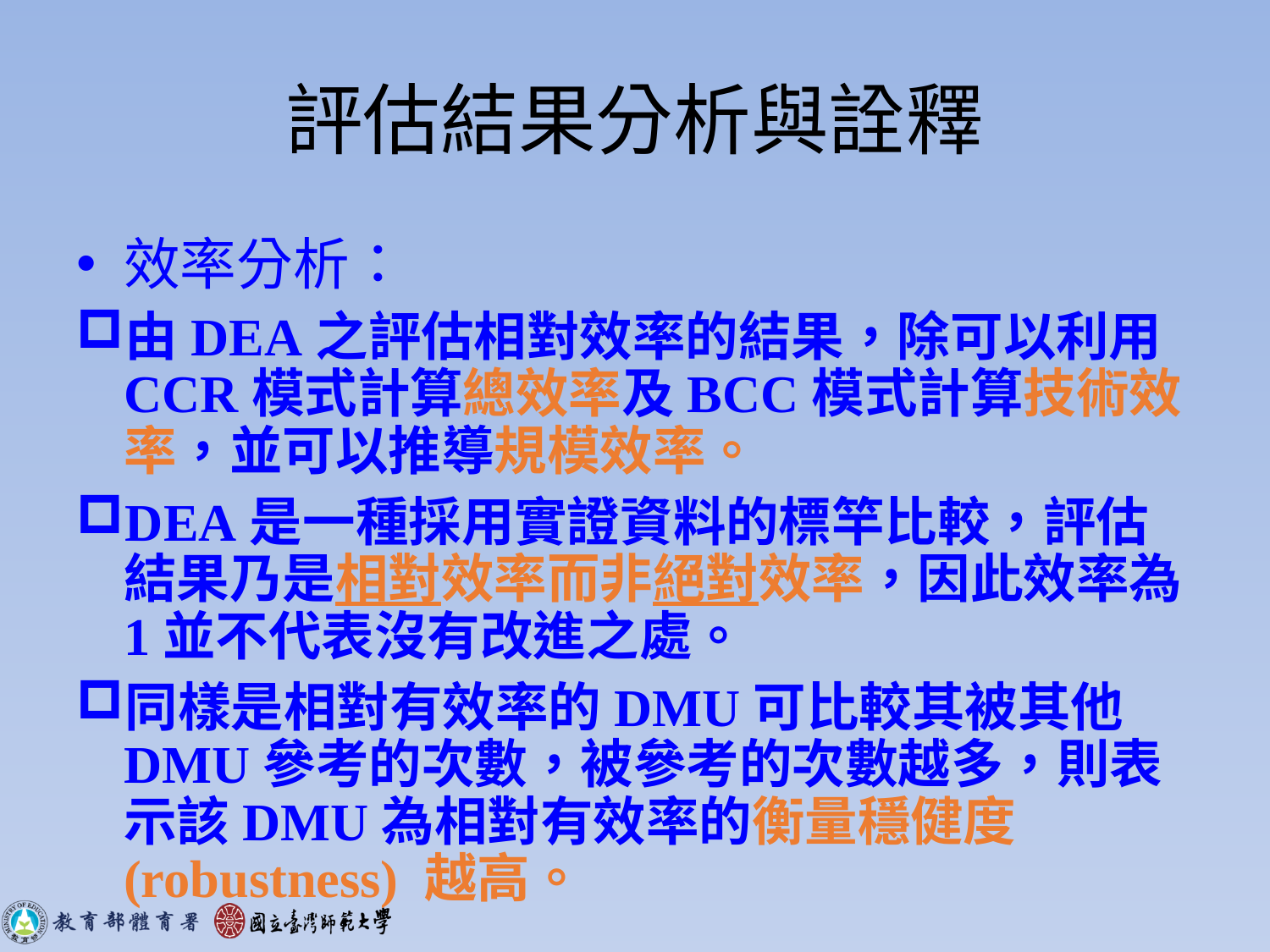

# 評估結果分析與詮釋
效率分析：
由DEA之評估相對效率的結果，除可以利用CCR模式計算總效率及BCC模式計算技術效率，並可以推導規模效率。
DEA是一種採用實證資料的標竿比較，評估結果乃是相對效率而非絕對效率，因此效率為1並不代表沒有改進之處。
同樣是相對有效率的DMU可比較其被其他DMU參考的次數，被參考的次數越多，則表示該DMU為相對有效率的衡量穩健度(robustness) 越高。